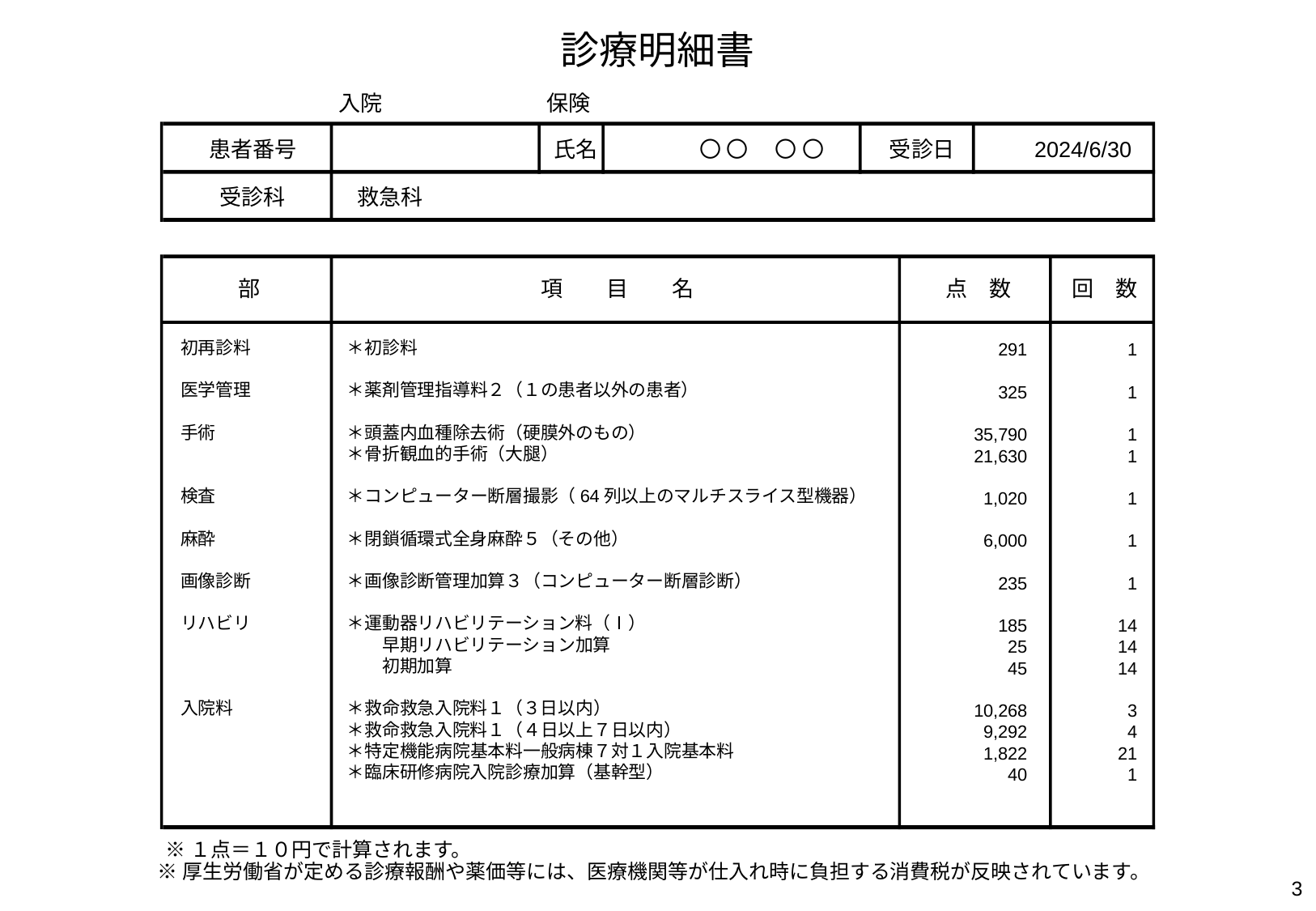

診療明細書
入院
保険

患者番号

氏名
〇 〇 　〇 〇
受診日
2024/6/30

受診科
　救急科

部
項　　目　　名
点　数
回　数
初再診料

医学管理

手術

検査

麻酔

画像診断

リハビリ

入院料
＊初診料

＊薬剤管理指導料２（１の患者以外の患者）

＊頭蓋内血種除去術（硬膜外のもの）
＊骨折観血的手術（大腿）

＊コンピューター断層撮影（64列以上のマルチスライス型機器）

＊閉鎖循環式全身麻酔５（その他）

＊画像診断管理加算３（コンピューター断層診断）

＊運動器リハビリテーション料（Ⅰ）
　　早期リハビリテーション加算
　　初期加算

＊救命救急入院料１（３日以内）
＊救命救急入院料１（４日以上７日以内）
＊特定機能病院基本料一般病棟７対１入院基本料
＊臨床研修病院入院診療加算（基幹型）

※厚生労働省が定める診療報酬や薬価等には、医療機関等が仕入れ時に負担する消費税が反映されています。
291

325

35,790
21,630

1,020

6,000

235

185
25
45

10,268
9,292
1,822
40
1

1

1
1

1

1

1

14
14
14

3
4
21
1
※１点＝１０円で計算されます。
3